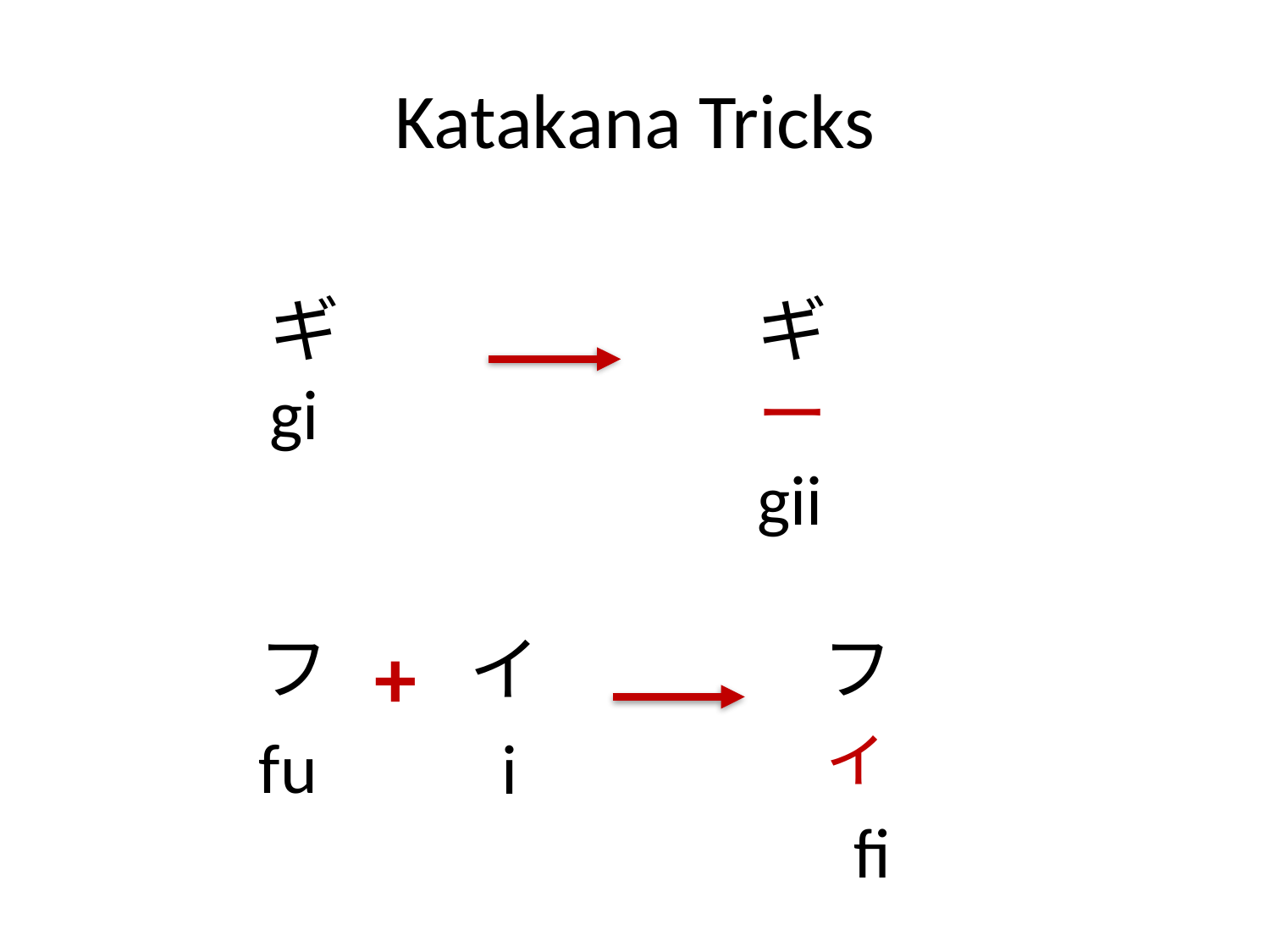

# Katakana Tricks
ギgi
ギーgii
フ
fu
+
フィ
  fi
イ
  i